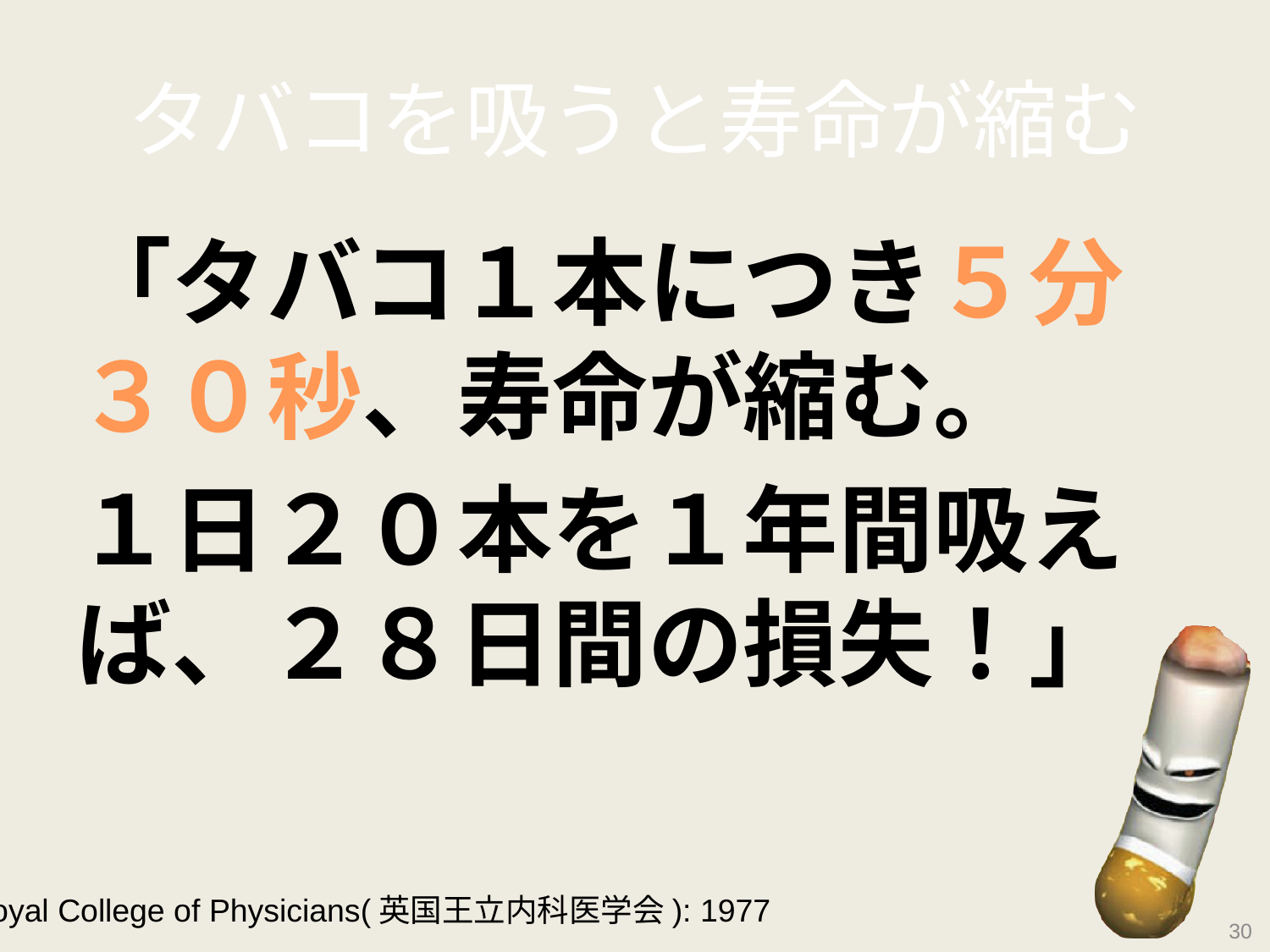

# タバコを吸うと寿命が縮む
「タバコ１本につき５分３０秒、寿命が縮む。
１日２０本を１年間吸えば、２８日間の損失！」
Royal College of Physicians(英国王立内科医学会): 1977
30